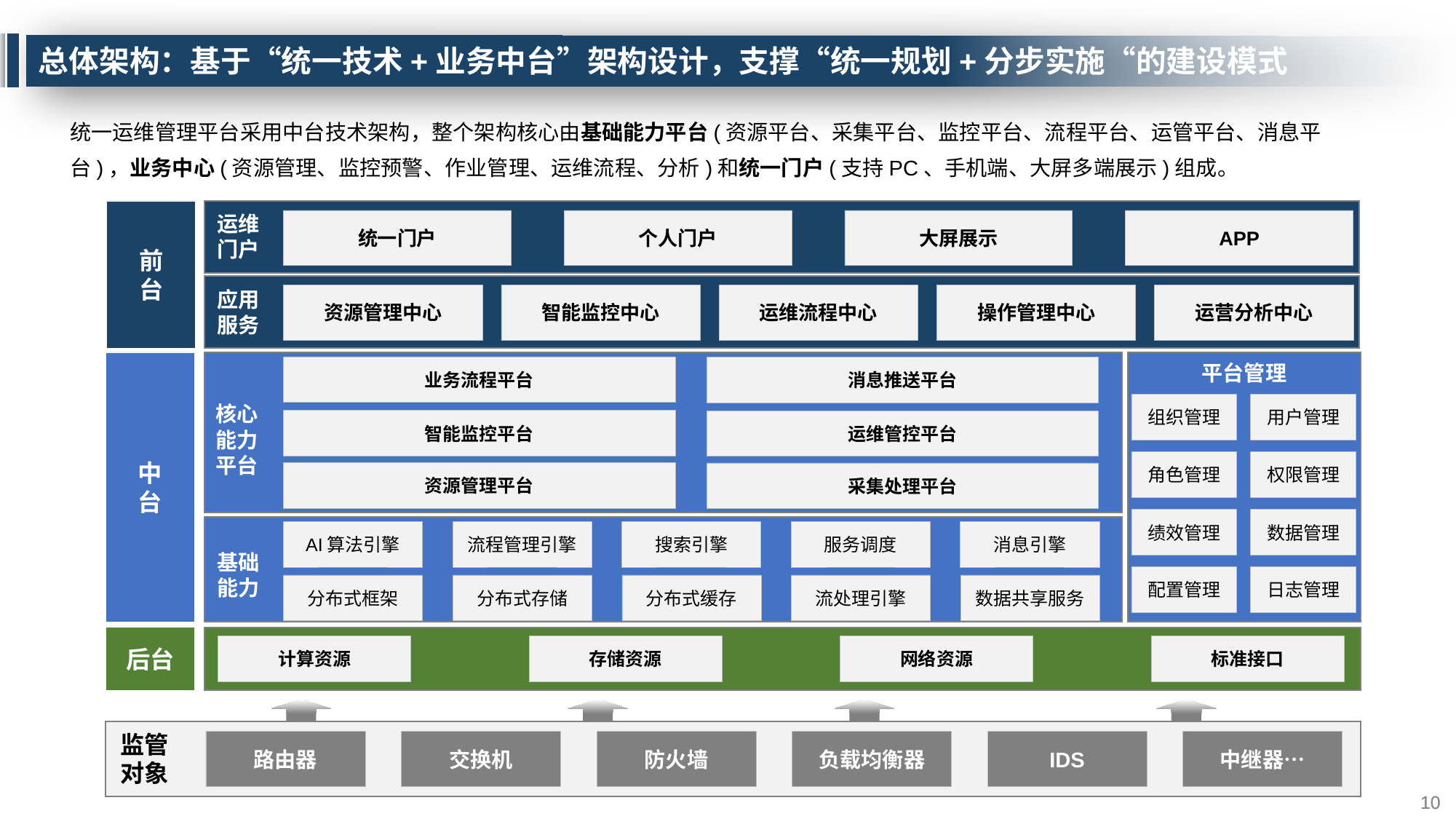

# 总体架构：基于“统一技术+业务中台”架构设计，支撑“统一规划+分步实施“的建设模式
统一运维管理平台采用中台技术架构，整个架构核心由基础能力平台(资源平台、采集平台、监控平台、流程平台、运管平台、消息平台)，业务中心(资源管理、监控预警、作业管理、运维流程、分析)和统一门户(支持PC、手机端、大屏多端展示)组成。
前
台

运维
门户
统一门户
个人门户
大屏展示
APP

应用
服务
资源管理中心
智能监控中心
运维流程中心
操作管理中心
运营分析中心

中
台

平台管理
业务流程平台
消息推送平台
组织管理
用户管理
核心
能力
平台
智能监控平台
运维管控平台
角色管理
权限管理
资源管理平台
采集处理平台
绩效管理
数据管理

AI算法引擎
流程管理引擎
搜索引擎
服务调度
消息引擎
基础
能力
配置管理
日志管理
分布式框架
分布式存储
分布式缓存
流处理引擎
数据共享服务
后台

计算资源
存储资源
网络资源
标准接口

监管
对象
路由器
交换机
防火墙
负载均衡器
IDS
中继器…